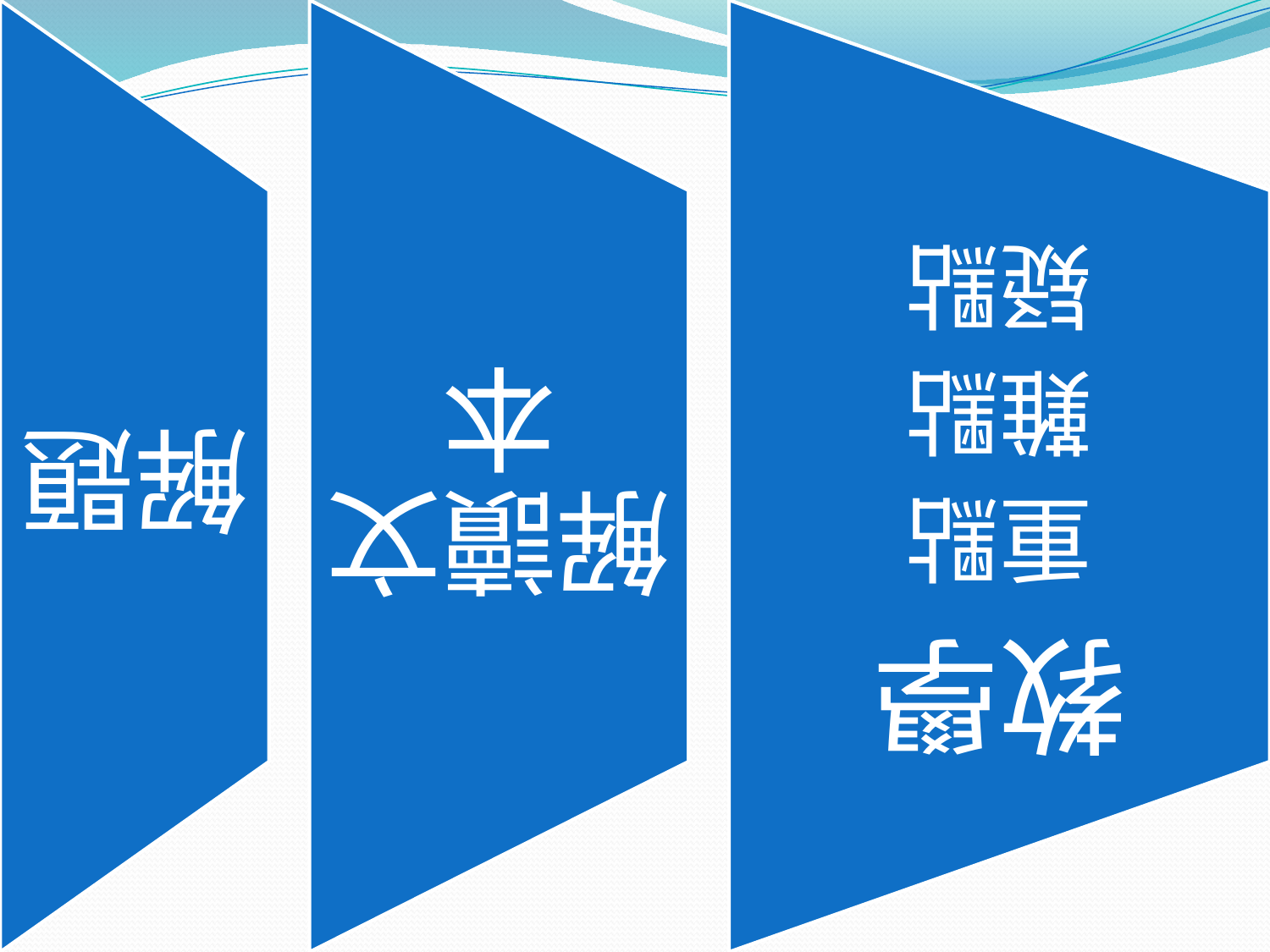

解題
解讀文本
教學
重點
難點
疑點
#